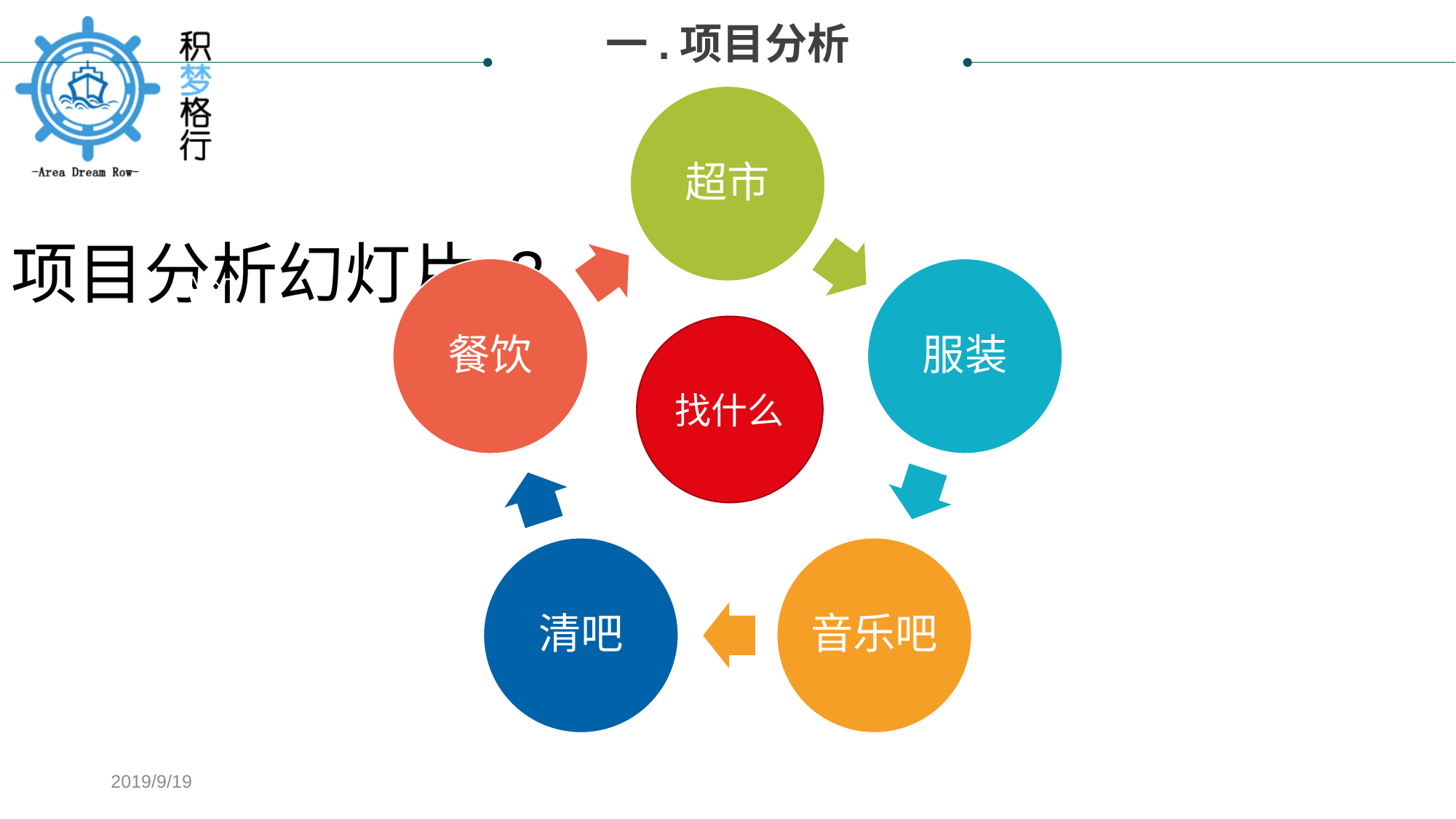

一.项目分析
超市

服装

音乐吧

清吧

餐饮

项目分析幻灯片 3

找什么
财务分析
经济分析
生态分析
超市
服装
音乐吧
2019/9/19